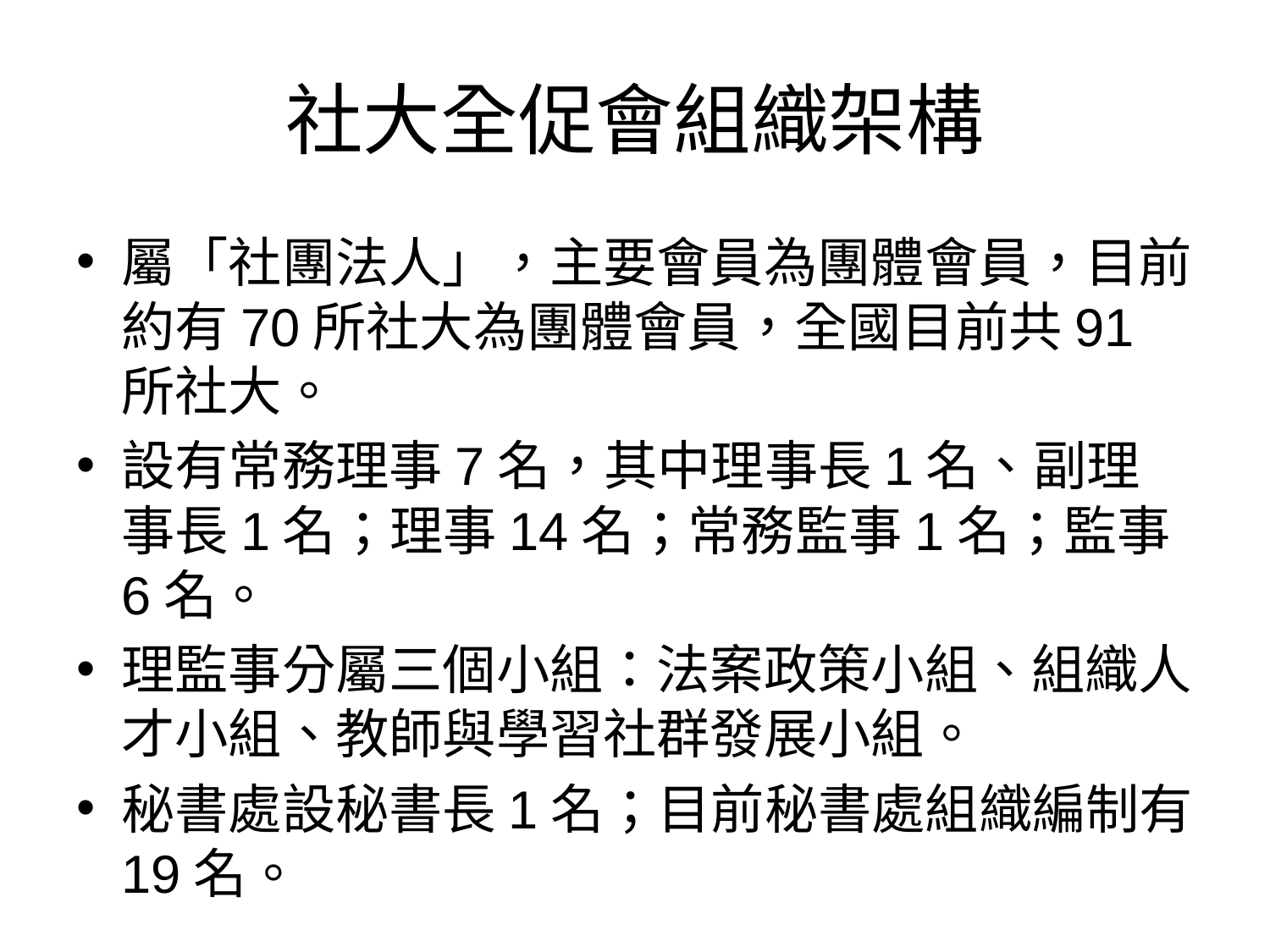

# 社大全促會組織架構
屬「社團法人」，主要會員為團體會員，目前約有70所社大為團體會員，全國目前共91所社大。
設有常務理事7名，其中理事長1名、副理事長1名；理事14名；常務監事1名；監事6名。
理監事分屬三個小組：法案政策小組、組織人才小組、教師與學習社群發展小組。
秘書處設秘書長1名；目前秘書處組織編制有19名。